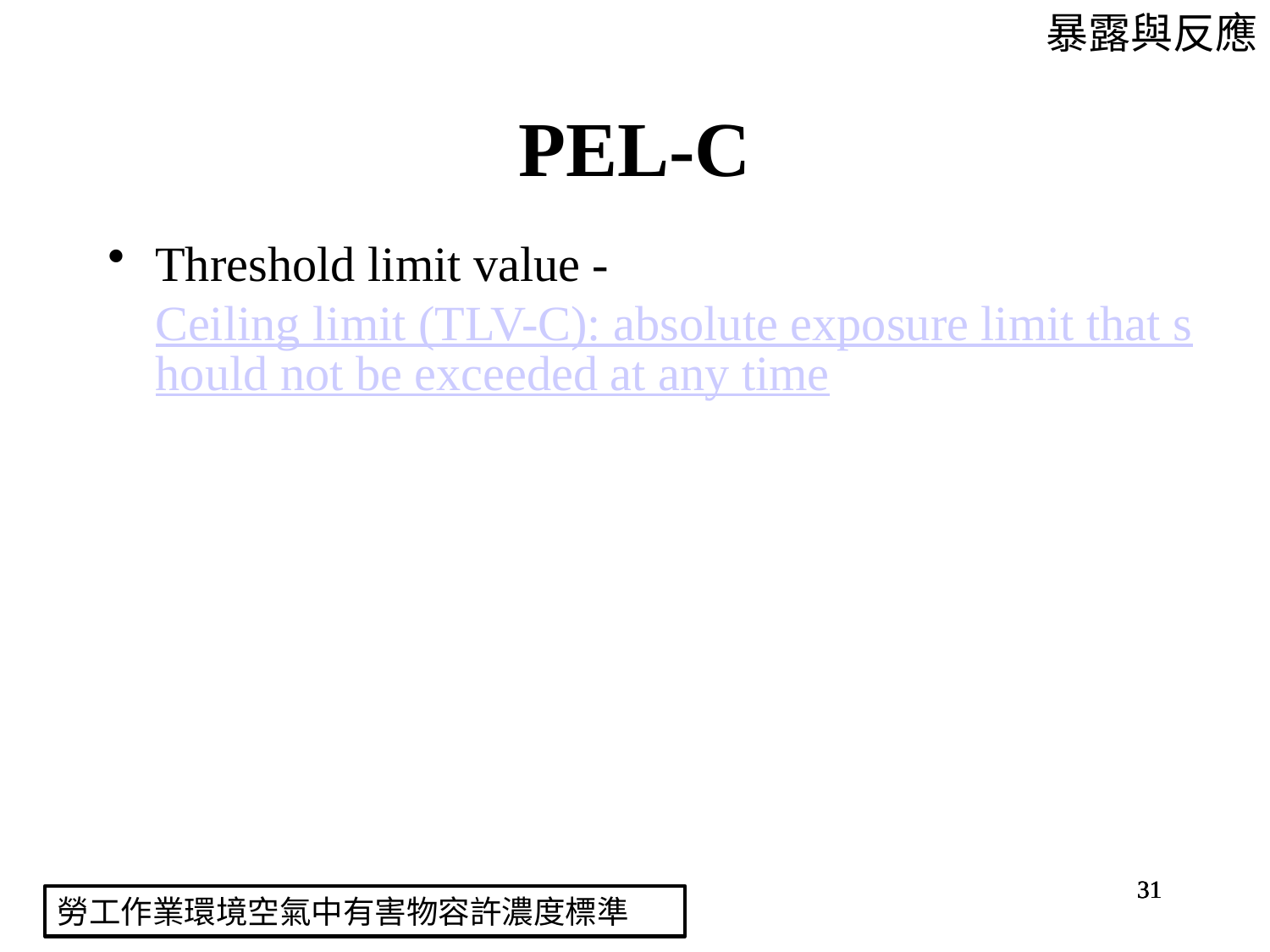

暴露與反應
PEL-C
Threshold limit value - Ceiling limit (TLV-C): absolute exposure limit that should not be exceeded at any time

31
31
31
31
勞工作業環境空氣中有害物容許濃度標準